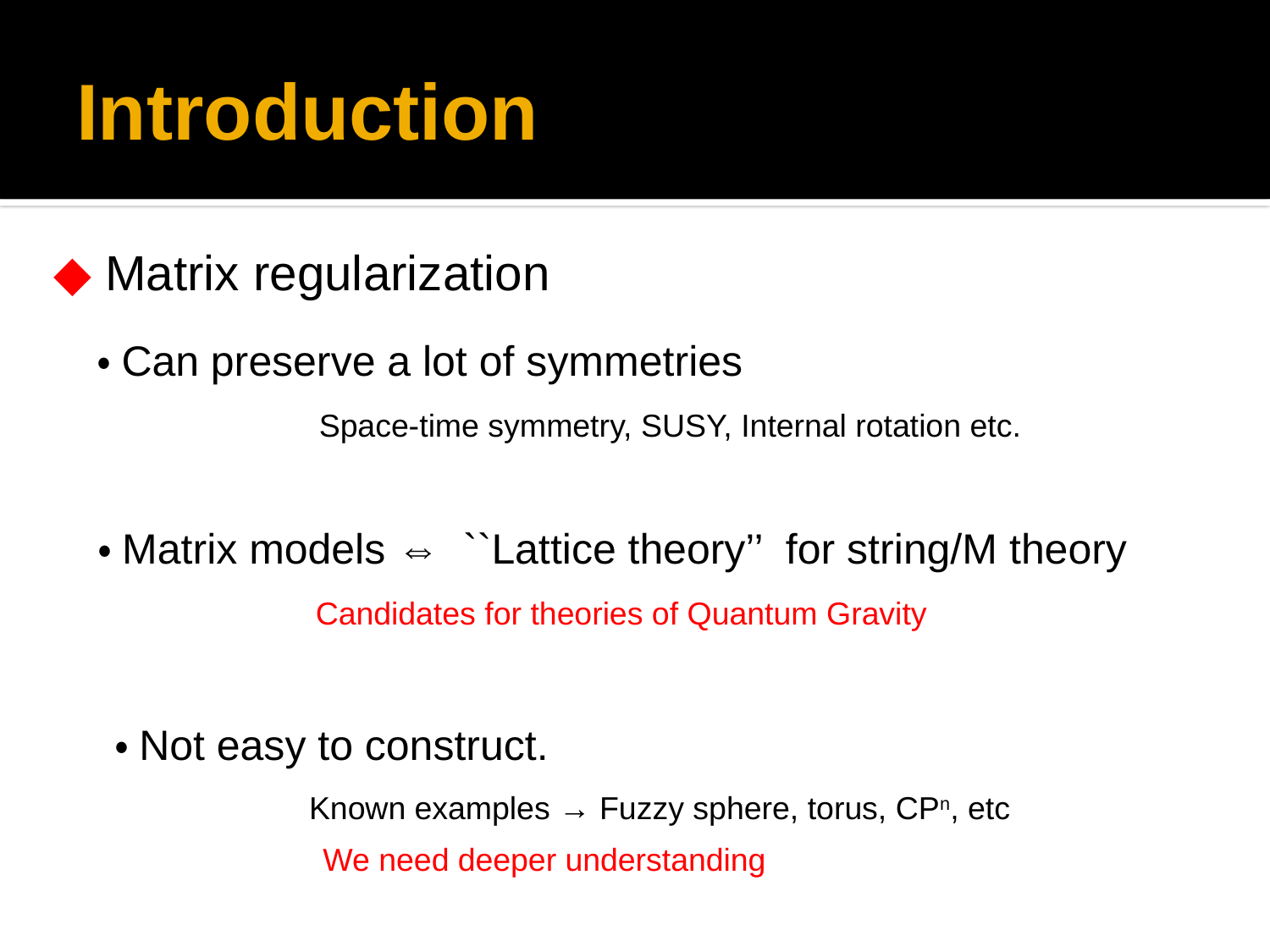

# Introduction
◆ Matrix regularization
・Can preserve a lot of symmetries
Space-time symmetry, SUSY, Internal rotation etc.
・Matrix models ⇔  ``Lattice theory’’  for string/M theory
Candidates for theories of Quantum Gravity
・Not easy to construct.
Known examples → Fuzzy sphere, torus, CPn, etc
We need deeper understanding